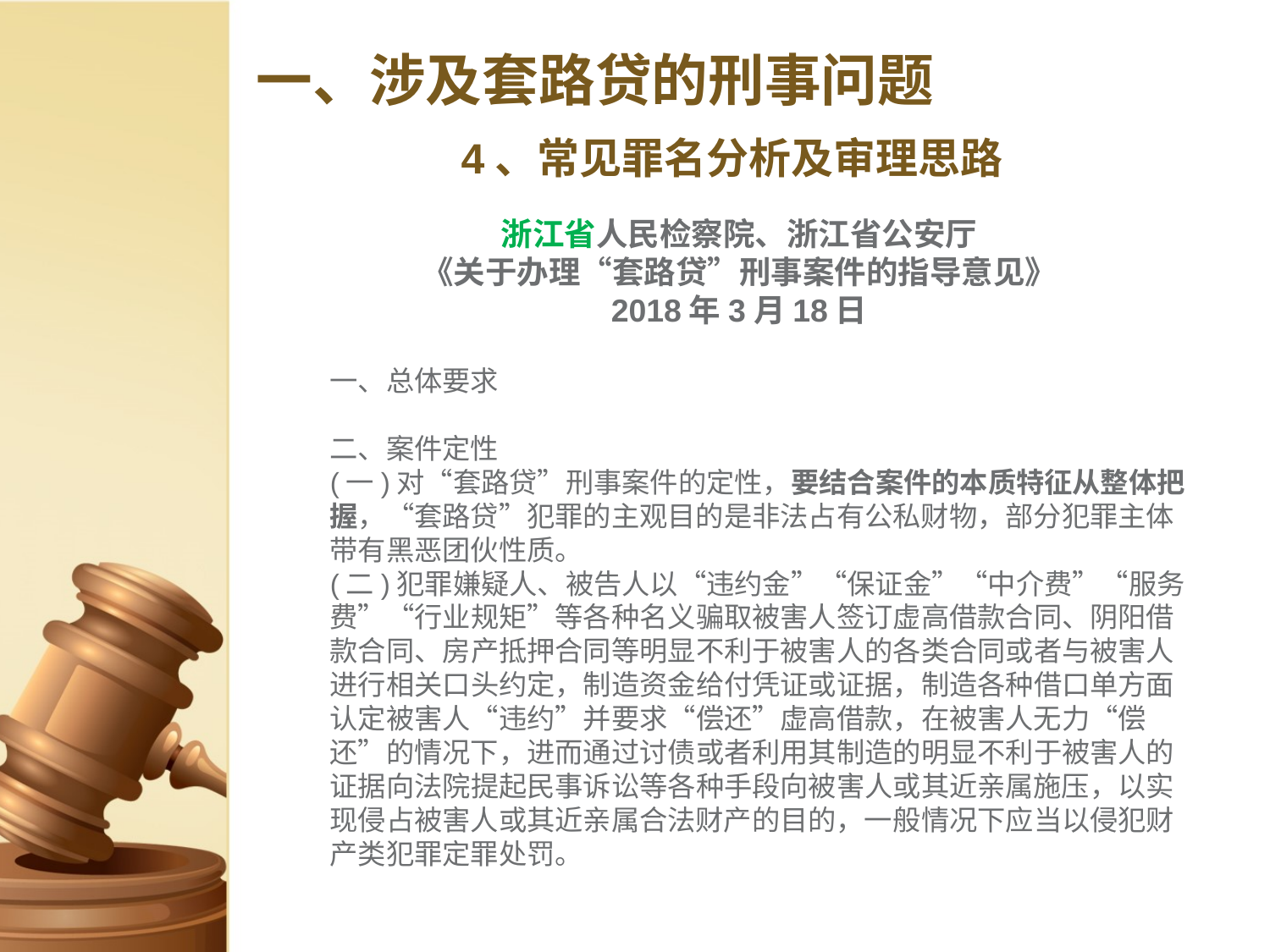

# 一、涉及套路贷的刑事问题
4、常见罪名分析及审理思路
浙江省人民检察院、浙江省公安厅
《关于办理“套路贷”刑事案件的指导意见》
2018年3月18日

一、总体要求

二、案件定性
(一)对“套路贷”刑事案件的定性，要结合案件的本质特征从整体把握，“套路贷”犯罪的主观目的是非法占有公私财物，部分犯罪主体带有黑恶团伙性质。
(二)犯罪嫌疑人、被告人以“违约金”“保证金”“中介费”“服务费”“行业规矩”等各种名义骗取被害人签订虚高借款合同、阴阳借款合同、房产抵押合同等明显不利于被害人的各类合同或者与被害人进行相关口头约定，制造资金给付凭证或证据，制造各种借口单方面认定被害人“违约”并要求“偿还”虚高借款，在被害人无力“偿还”的情况下，进而通过讨债或者利用其制造的明显不利于被害人的证据向法院提起民事诉讼等各种手段向被害人或其近亲属施压，以实现侵占被害人或其近亲属合法财产的目的，一般情况下应当以侵犯财产类犯罪定罪处罚。